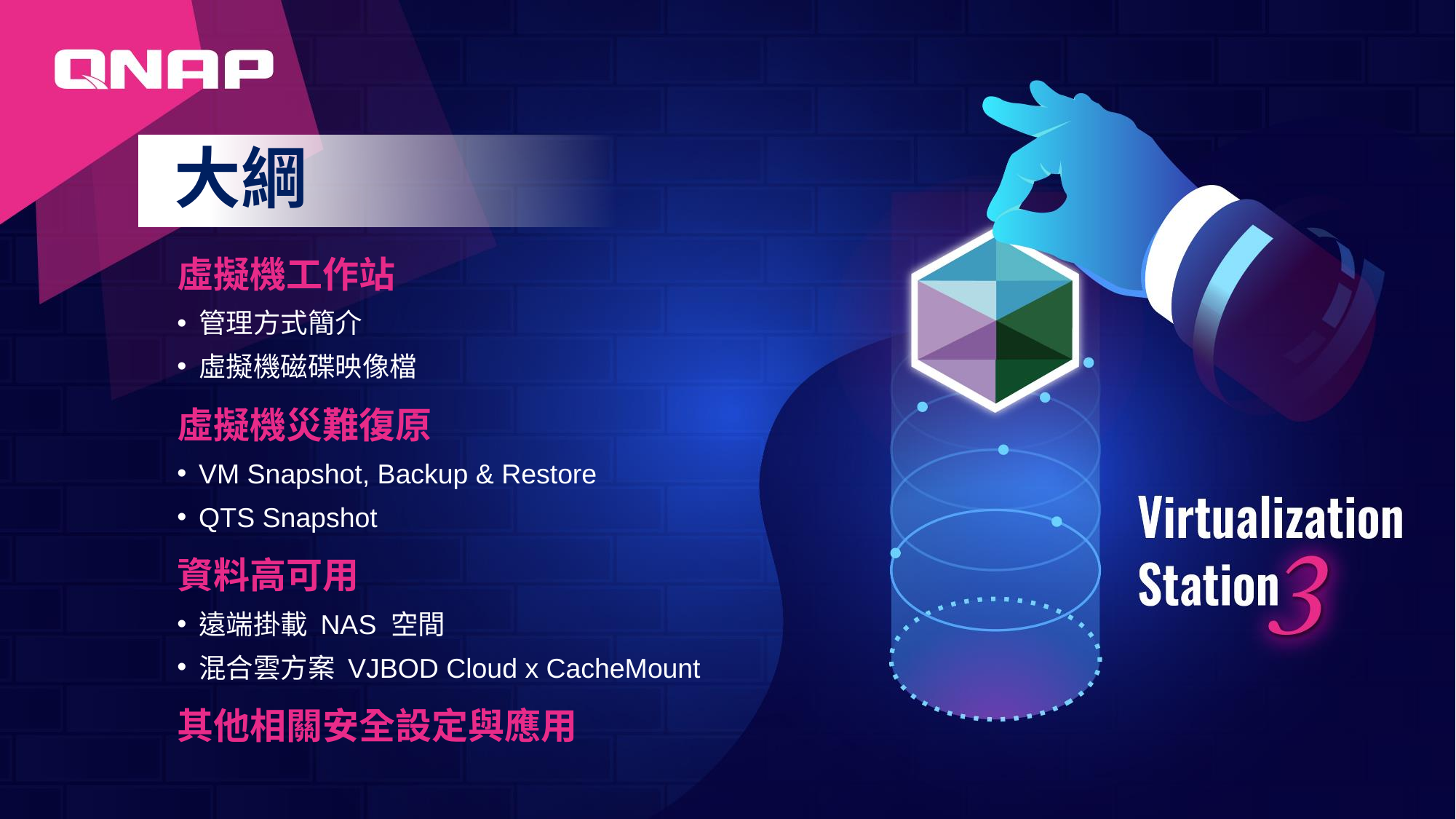

# 大綱
虛擬機工作站
管理方式簡介
虛擬機磁碟映像檔
虛擬機災難復原
VM Snapshot, Backup & Restore
QTS Snapshot
資料高可用
遠端掛載 NAS 空間
混合雲方案 VJBOD Cloud x CacheMount
其他相關安全設定與應用